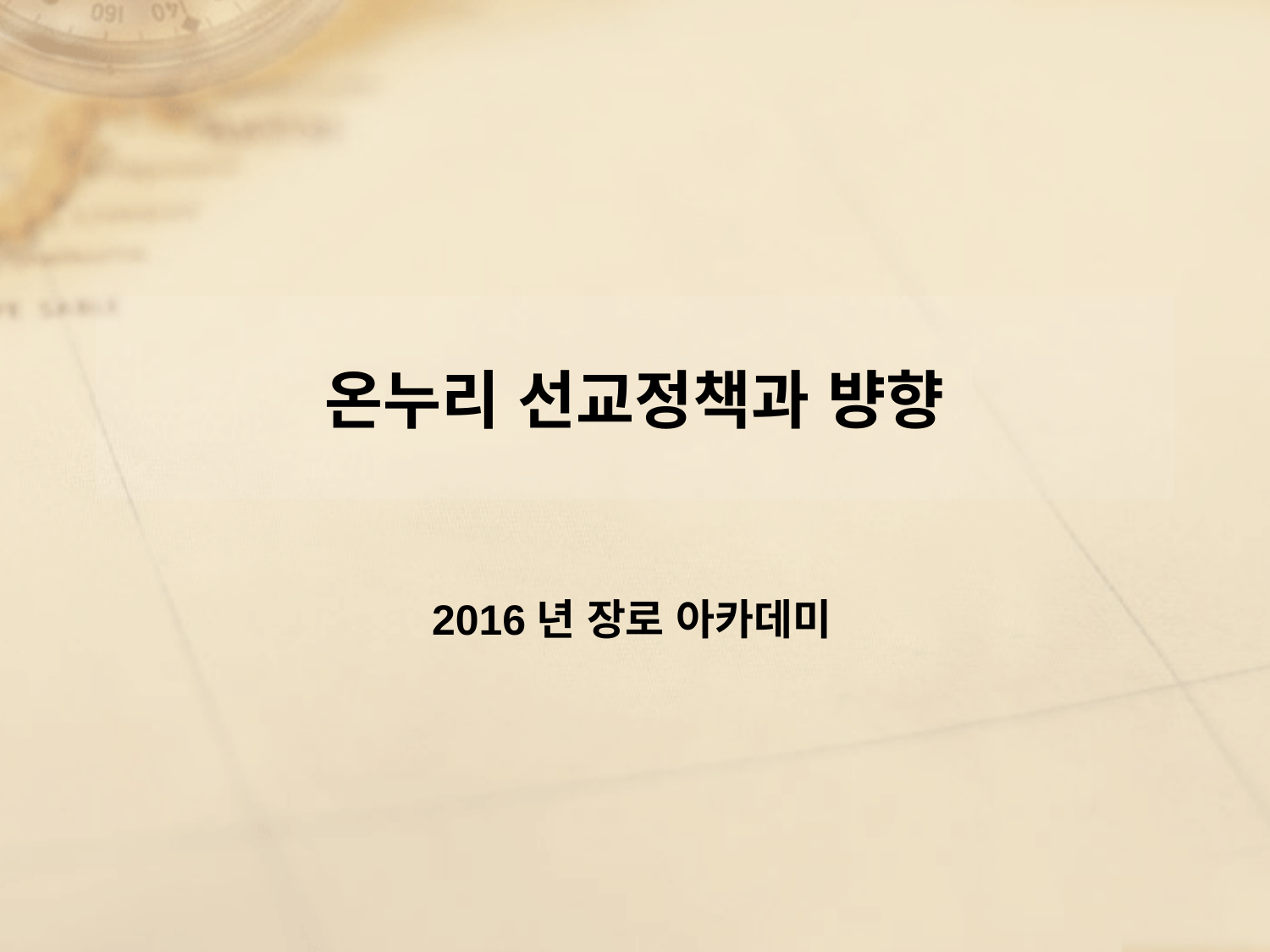

# 온누리 선교정책과 뱡향
2016년 장로 아카데미